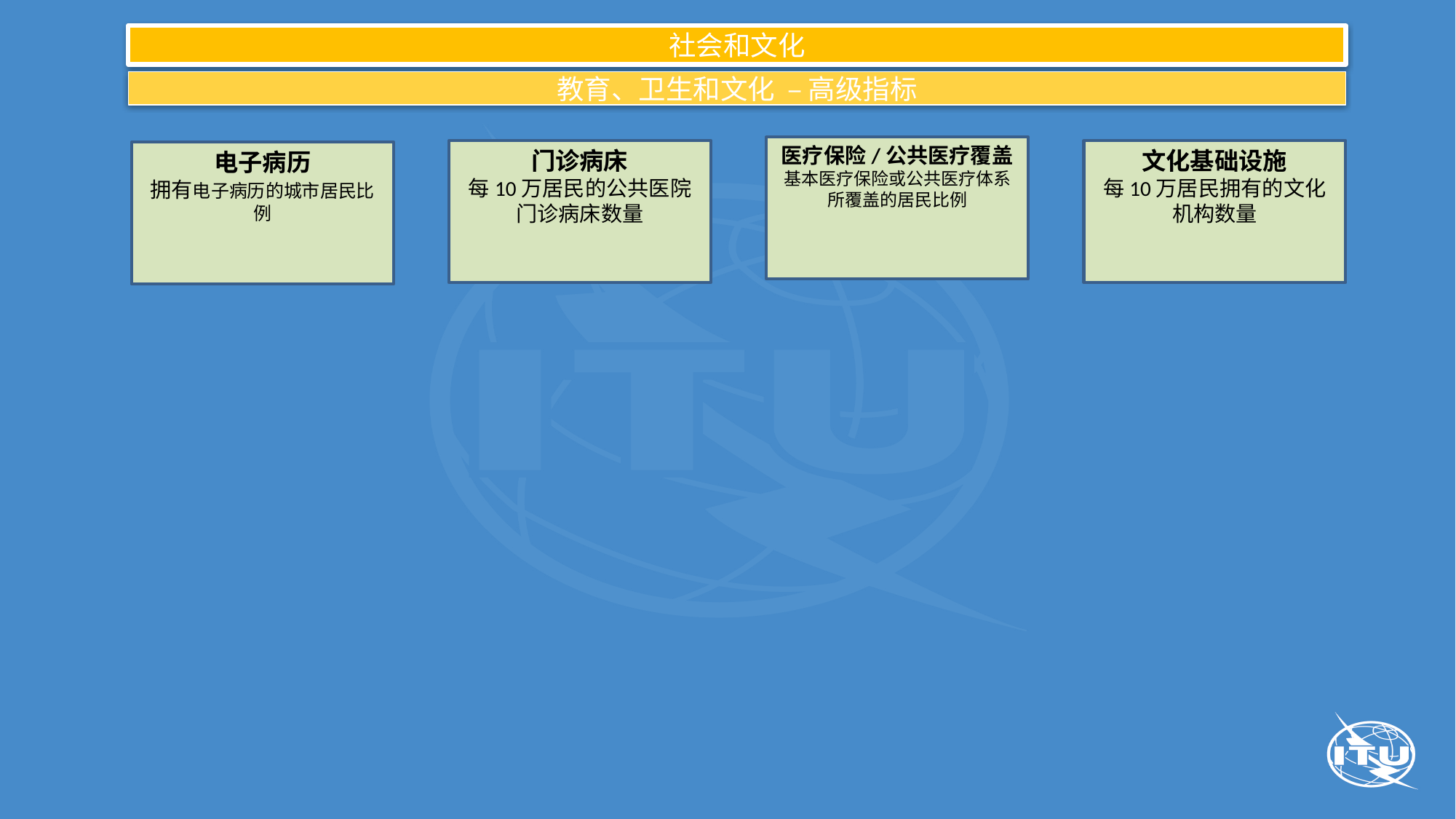

社会和文化
教育、卫生和文化  – 高级指标
医疗保险/公共医疗覆盖
基本医疗保险或公共医疗体系所覆盖的居民比例
门诊病床
每10万居民的公共医院门诊病床数量
文化基础设施
每10万居民拥有的文化机构数量
电子病历
拥有电子病历的城市居民比例